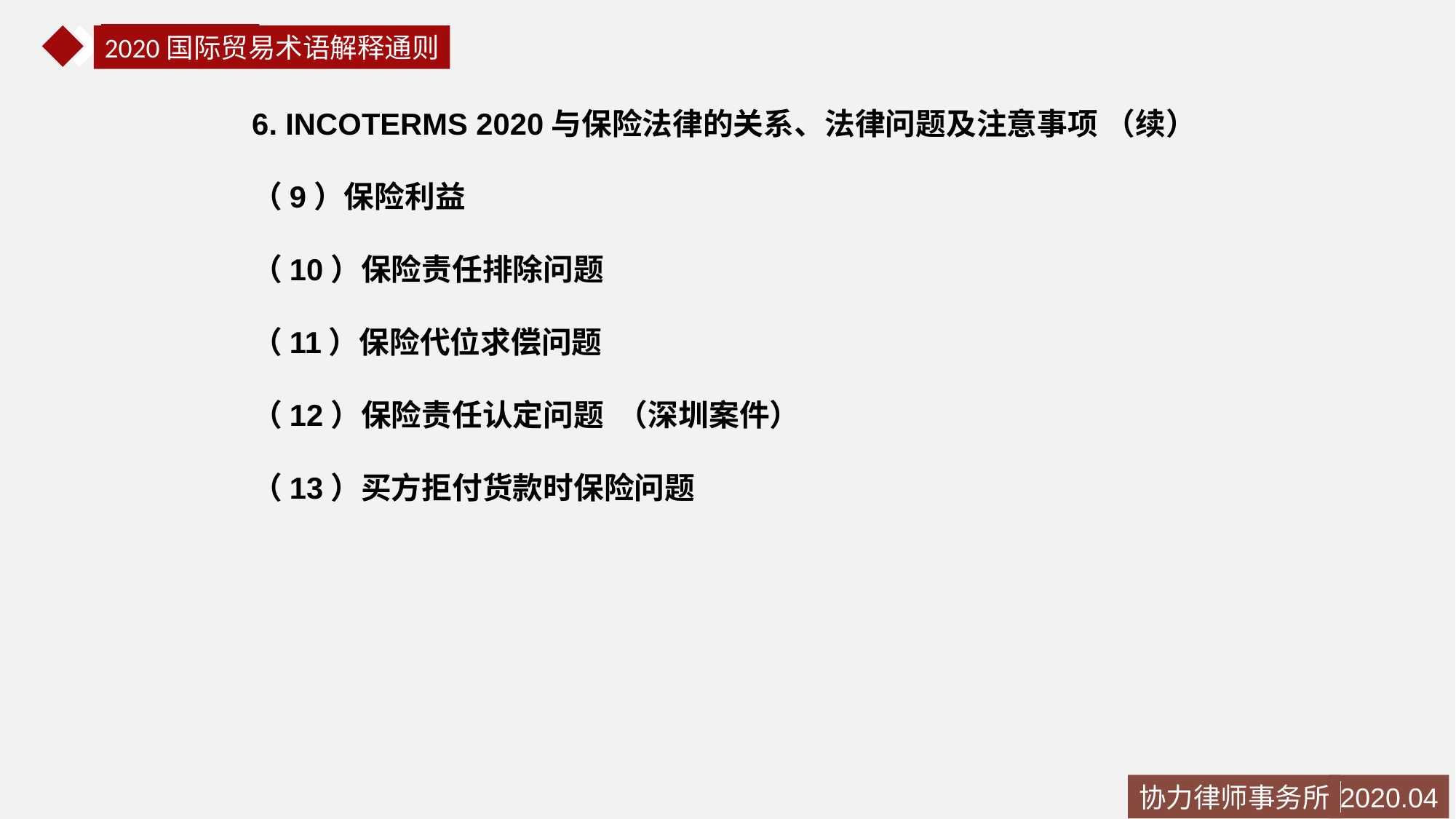

国际贸易法

2020国际贸易术语解释通则

6. INCOTERMS 2020与保险法律的关系、法律问题及注意事项 （续）

（9）保险利益

（10）保险责任排除问题

（11）保险代位求偿问题

（12）保险责任认定问题  （深圳案件）

（13）买方拒付货款时保险问题
协力律师事务所
2020.04